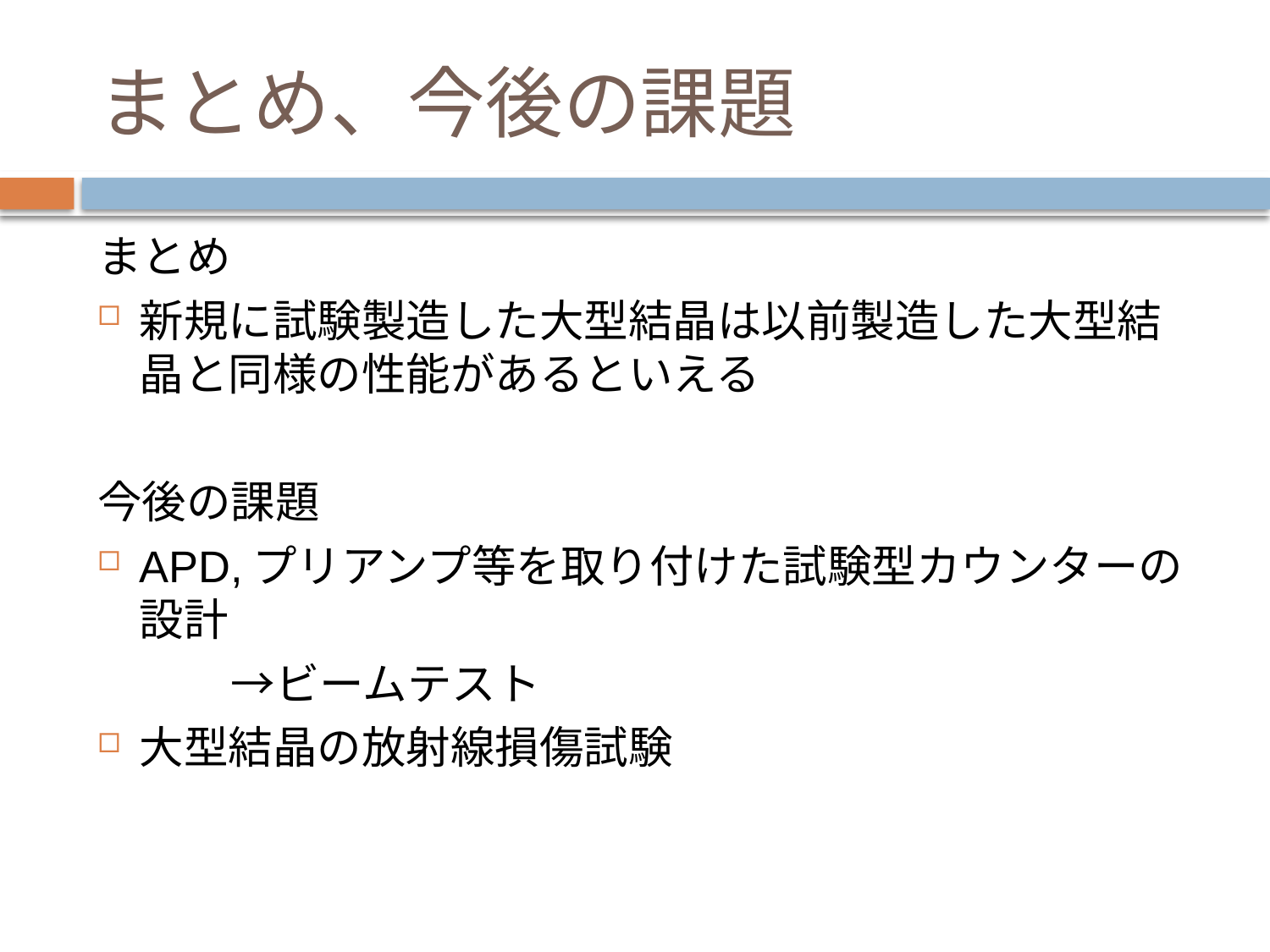

# まとめ、今後の課題
まとめ
新規に試験製造した大型結晶は以前製造した大型結晶と同様の性能があるといえる

今後の課題
APD,プリアンプ等を取り付けた試験型カウンターの設計
　　　→ビームテスト
大型結晶の放射線損傷試験